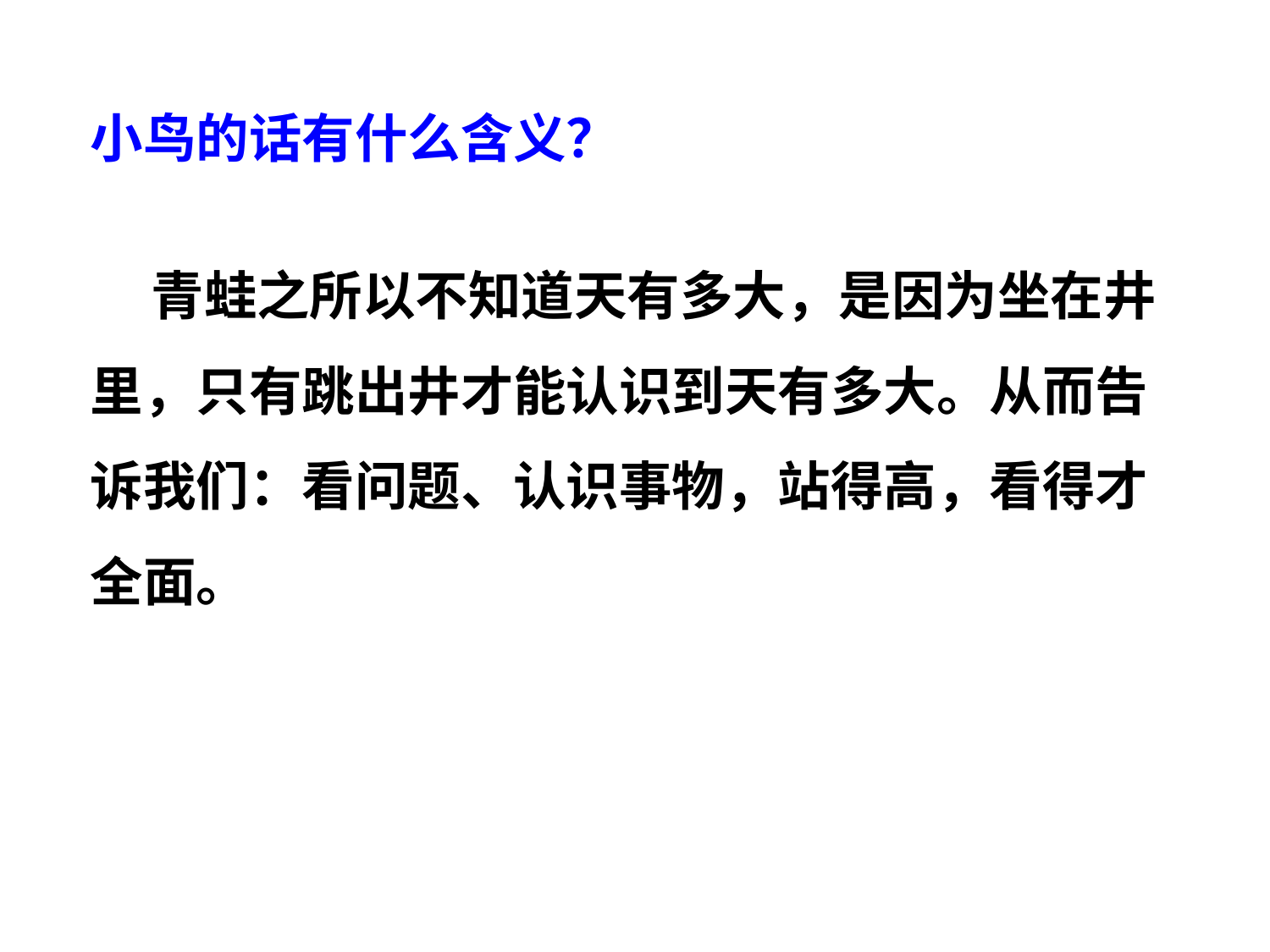

小鸟的话有什么含义？
    青蛙之所以不知道天有多大，是因为坐在井里，只有跳出井才能认识到天有多大。从而告诉我们：看问题、认识事物，站得高，看得才全面。